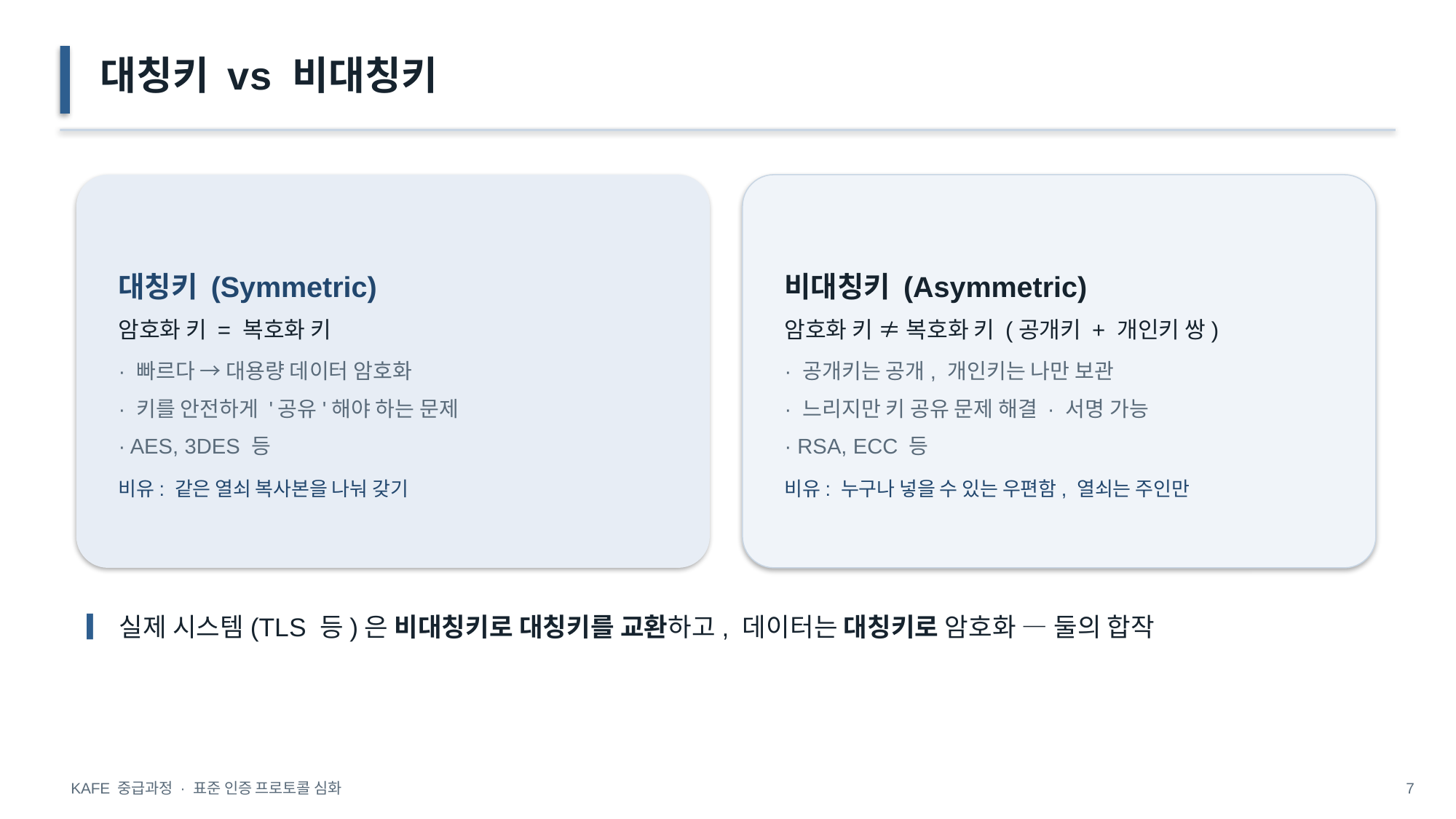

대칭키 vs 비대칭키

대칭키 (Symmetric)
암호화 키 = 복호화 키
· 빠르다 → 대용량 데이터 암호화
· 키를 안전하게 '공유'해야 하는 문제
· AES, 3DES 등
비유: 같은 열쇠 복사본을 나눠 갖기
비대칭키 (Asymmetric)
암호화 키 ≠ 복호화 키 (공개키 + 개인키 쌍)
· 공개키는 공개, 개인키는 나만 보관
· 느리지만 키 공유 문제 해결 · 서명 가능
· RSA, ECC 등
비유: 누구나 넣을 수 있는 우편함, 열쇠는 주인만
▎실제 시스템(TLS 등)은 비대칭키로 대칭키를 교환하고, 데이터는 대칭키로 암호화 — 둘의 합작
KAFE 중급과정 · 표준 인증 프로토콜 심화
7